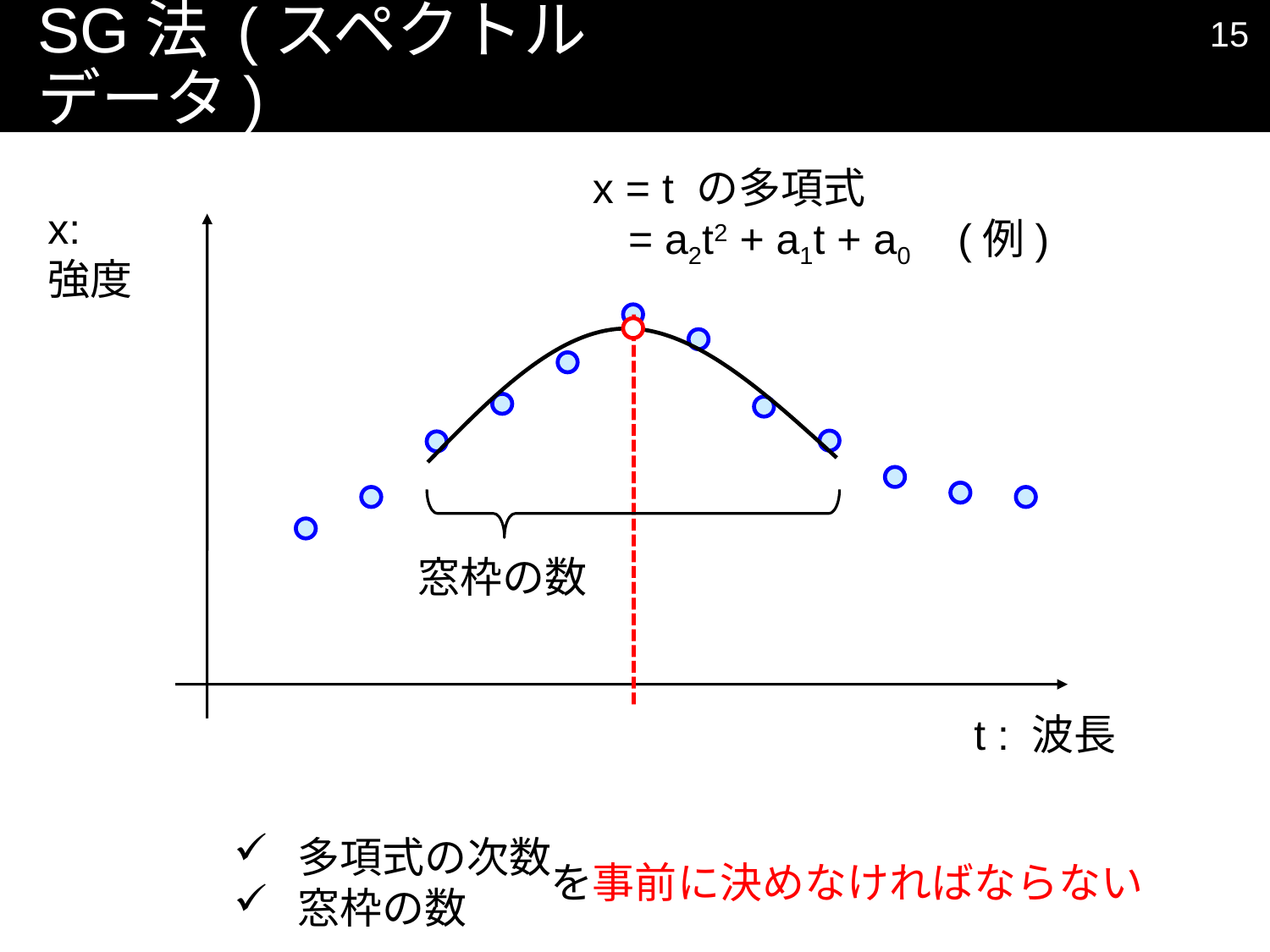

15
# SG法 (スペクトルデータ)
x = t の多項式
   = a2t2 + a1t + a0    (例)
x:
強度

窓枠の数
t : 波長
多項式の次数
窓枠の数
を事前に決めなければならない